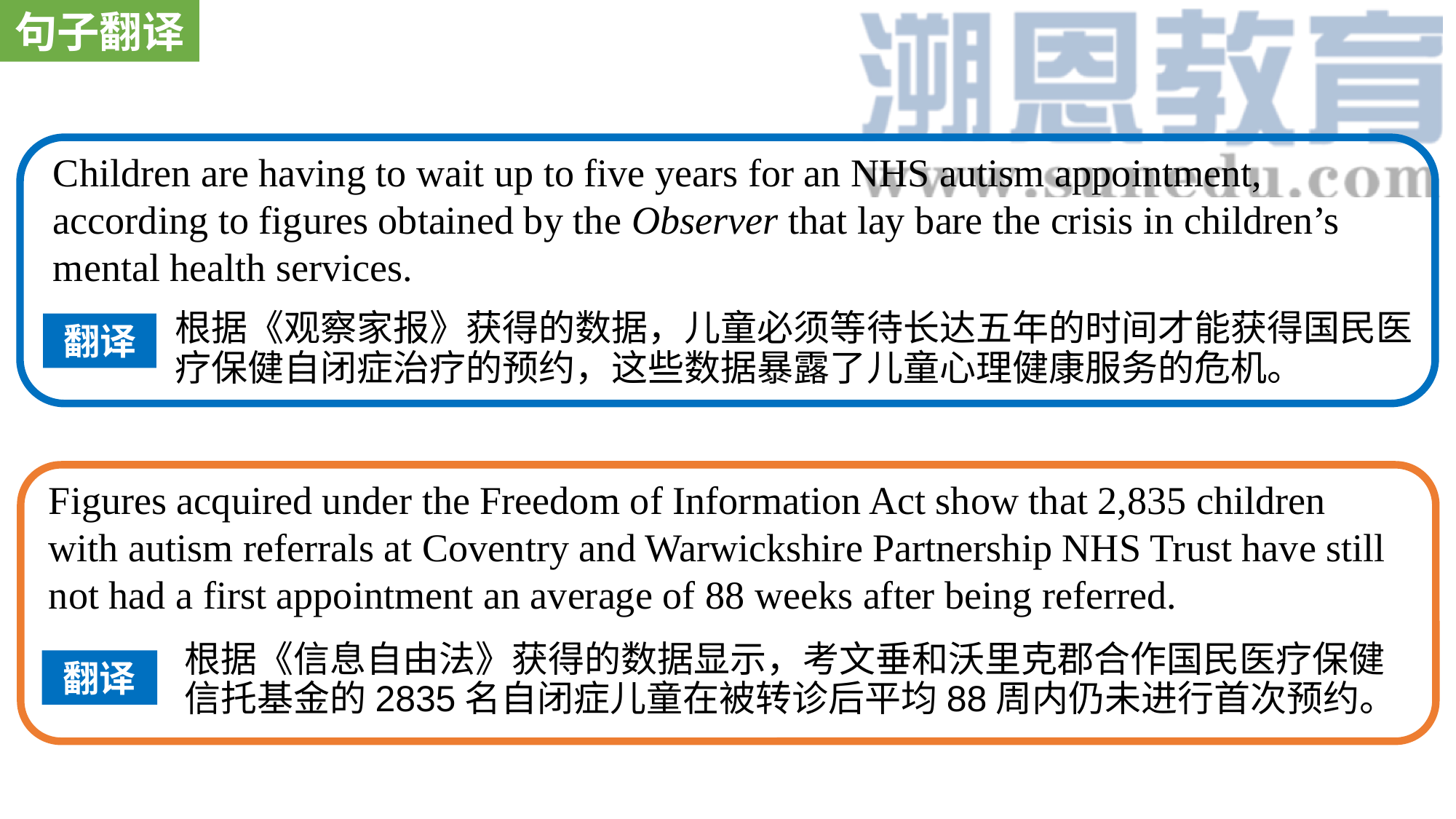

句子翻译

Children are having to wait up to five years for an NHS autism appointment, according to figures obtained by the Observer that lay bare the crisis in children’s mental health services.
根据《观察家报》获得的数据，儿童必须等待长达五年的时间才能获得国民医疗保健自闭症治疗的预约，这些数据暴露了儿童心理健康服务的危机。
翻译

Figures acquired under the Freedom of Information Act show that 2,835 children with autism referrals at Coventry and Warwickshire Partnership NHS Trust have still not had a first appointment an average of 88 weeks after being referred.
根据《信息自由法》获得的数据显示，考文垂和沃里克郡合作国民医疗保健信托基金的2835名自闭症儿童在被转诊后平均88周内仍未进行首次预约。
翻译